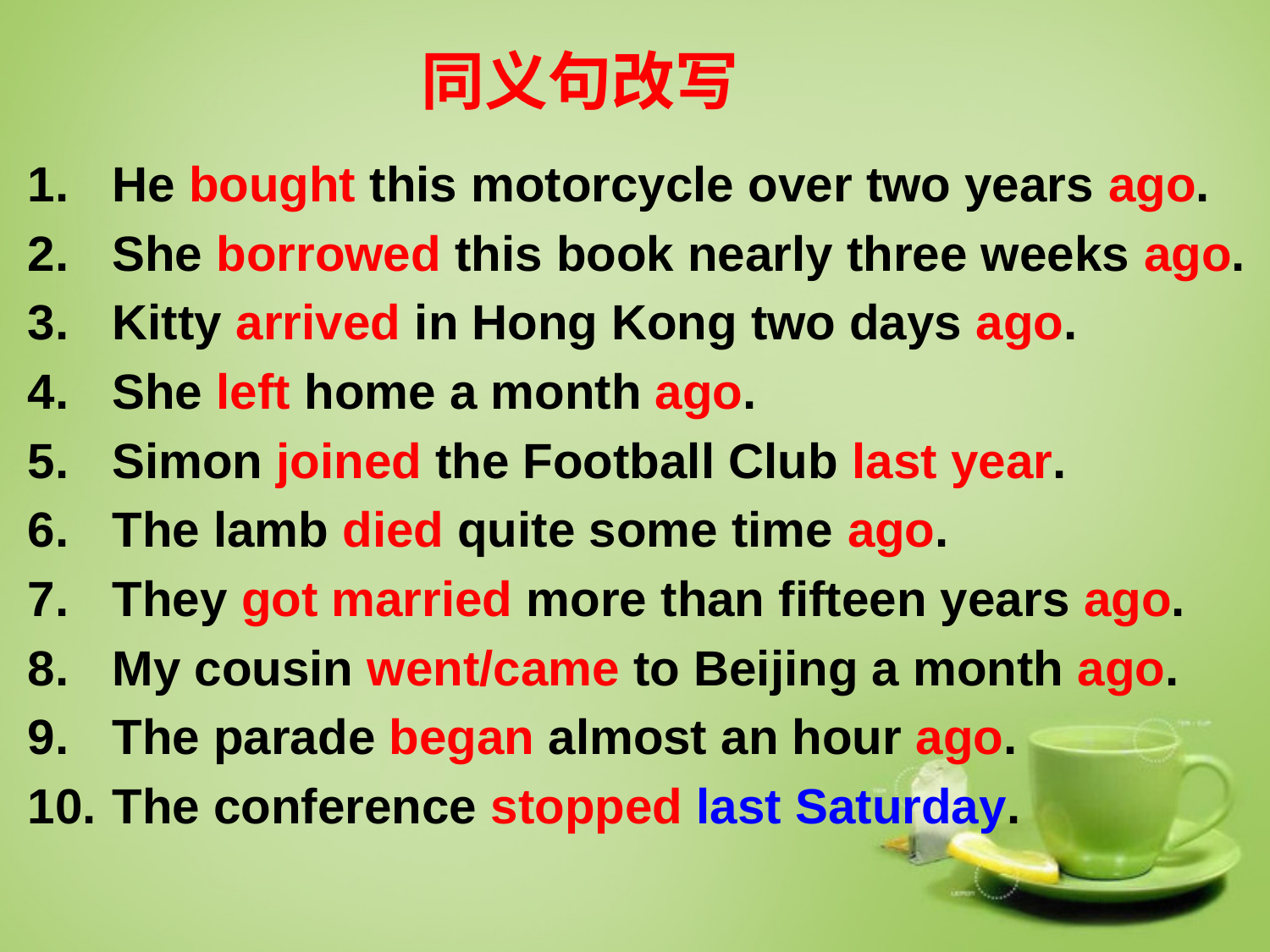

同义句改写
He bought this motorcycle over two years ago.
She borrowed this book nearly three weeks ago.
Kitty arrived in Hong Kong two days ago.
She left home a month ago.
Simon joined the Football Club last year.
The lamb died quite some time ago.
They got married more than fifteen years ago.
My cousin went/came to Beijing a month ago.
The parade began almost an hour ago.
The conference stopped last Saturday.